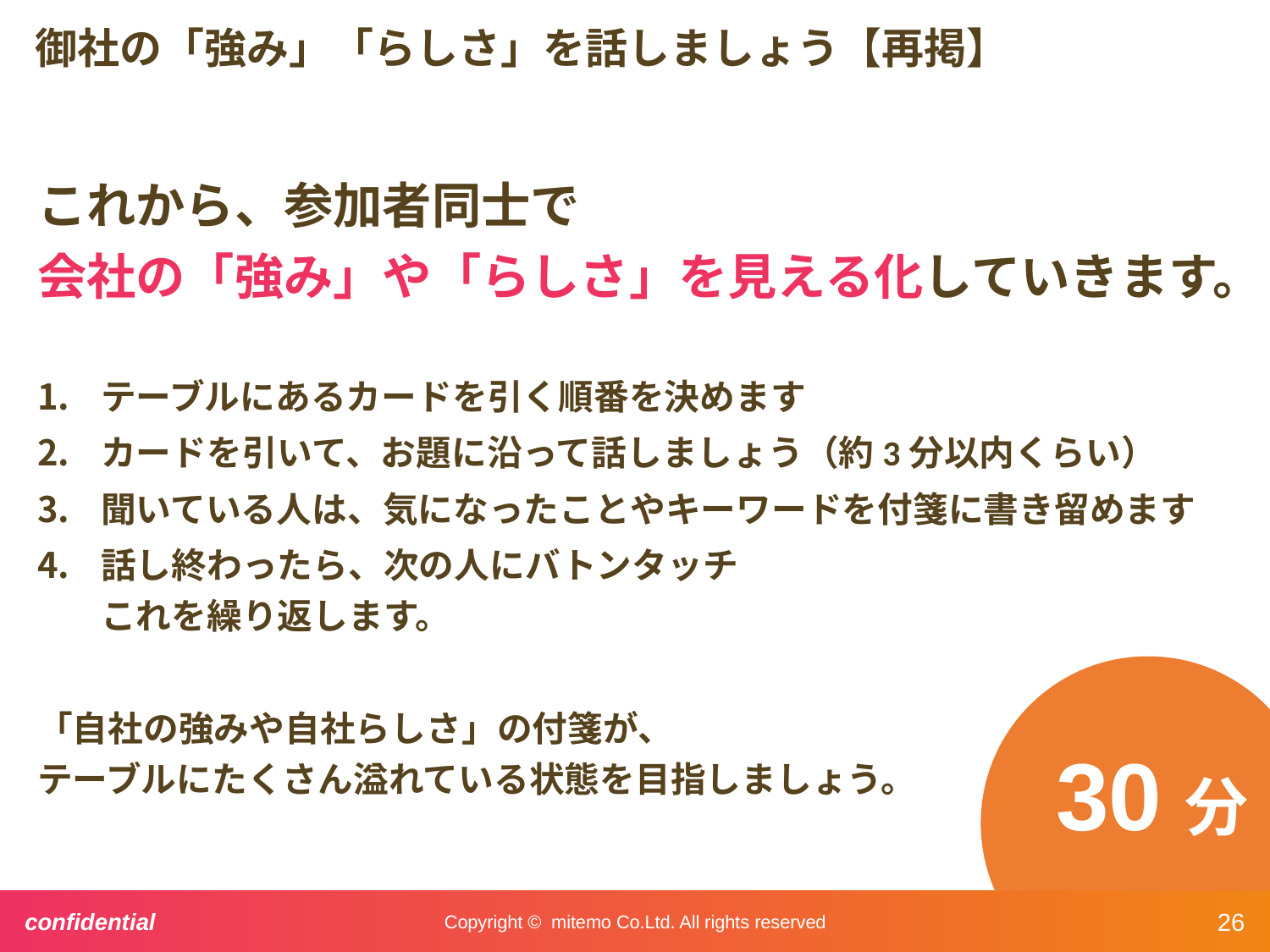

# 御社の「強み」「らしさ」を話しましょう【再掲】
これから、参加者同士で
会社の「強み」や「らしさ」を見える化していきます。

テーブルにあるカードを引く順番を決めます
カードを引いて、お題に沿って話しましょう（約3分以内くらい）
聞いている人は、気になったことやキーワードを付箋に書き留めます
話し終わったら、次の人にバトンタッチ
これを繰り返します。

「自社の強みや自社らしさ」の付箋が、
テーブルにたくさん溢れている状態を目指しましょう。

30分